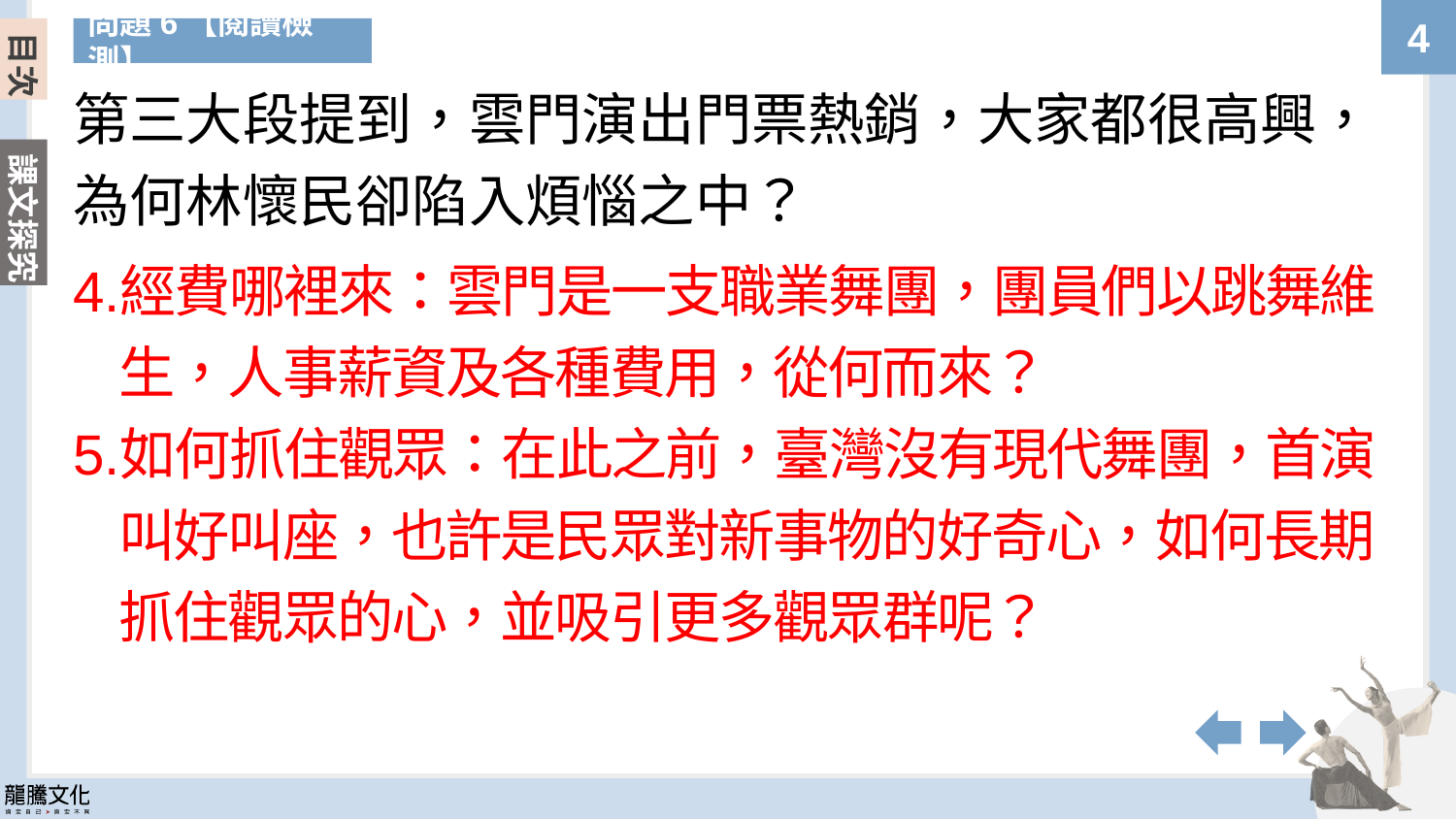

目次
問題6【閱讀檢測】
第三大段提到，雲門演出門票熱銷，大家都很高興，為何林懷民卻陷入煩惱之中？
經費哪裡來：雲門是一支職業舞團，團員們以跳舞維生，人事薪資及各種費用，從何而來？
如何抓住觀眾：在此之前，臺灣沒有現代舞團，首演叫好叫座，也許是民眾對新事物的好奇心，如何長期抓住觀眾的心，並吸引更多觀眾群呢？